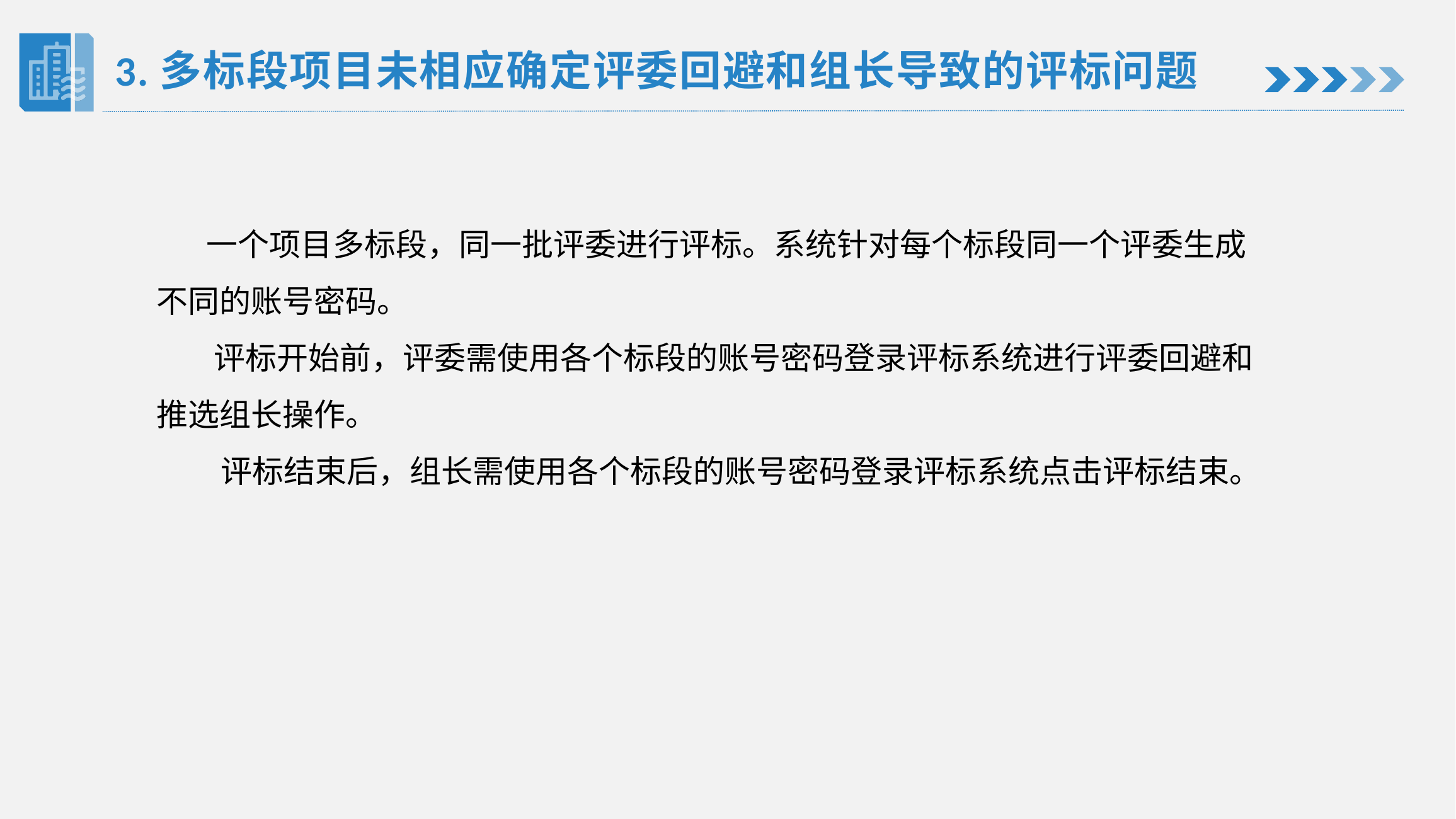

3.多标段项目未相应确定评委回避和组长导致的评标问题
      一个项目多标段，同一批评委进行评标。系统针对每个标段同一个评委生成不同的账号密码。
       评标开始前，评委需使用各个标段的账号密码登录评标系统进行评委回避和推选组长操作。
        评标结束后，组长需使用各个标段的账号密码登录评标系统点击评标结束。